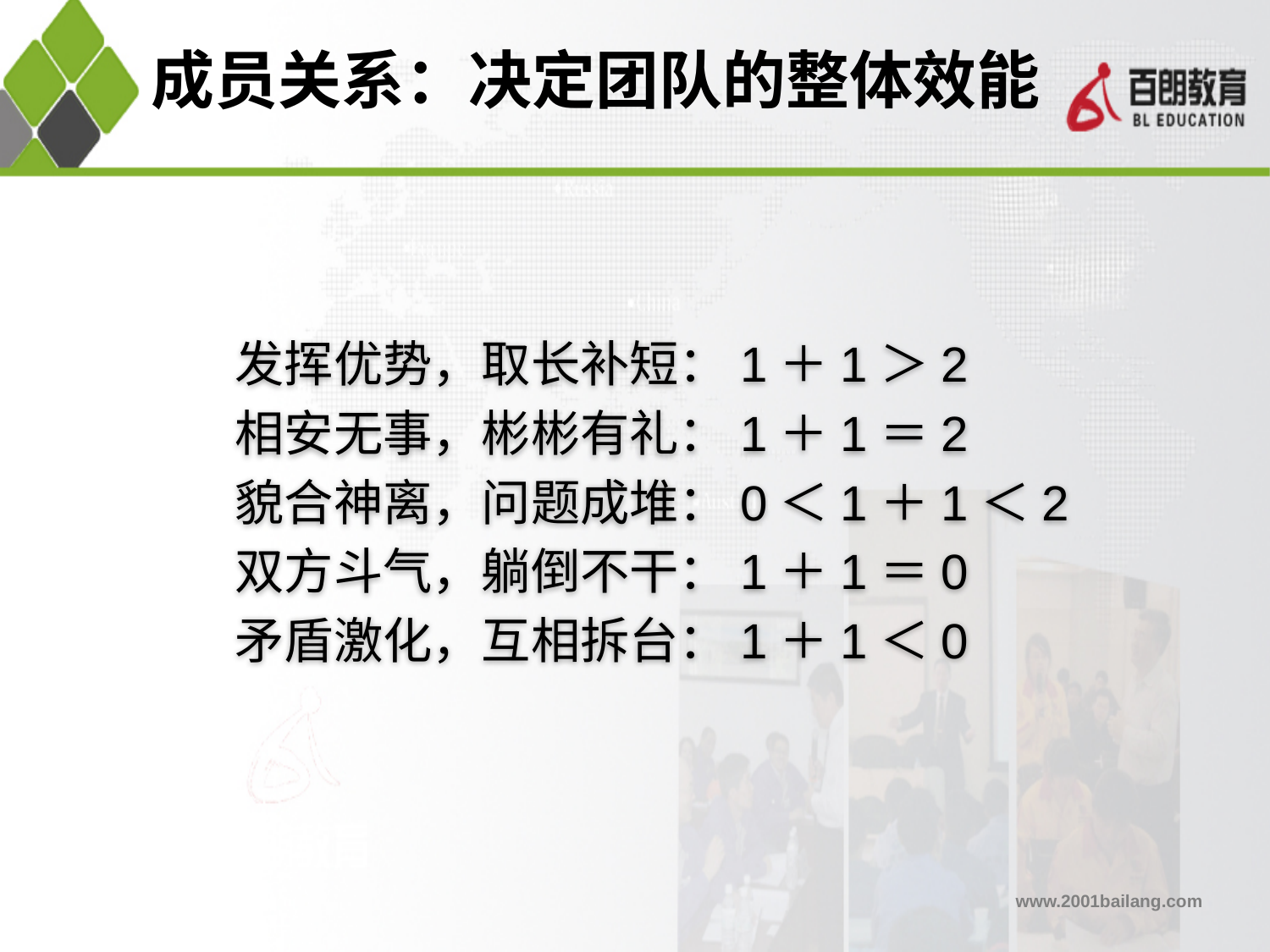

# 成员关系：决定团队的整体效能
发挥优势，取长补短：1＋1＞2
相安无事，彬彬有礼：1＋1＝2
貌合神离，问题成堆：0＜1＋1＜2
双方斗气，躺倒不干：1＋1＝0
矛盾激化，互相拆台：1＋1＜0